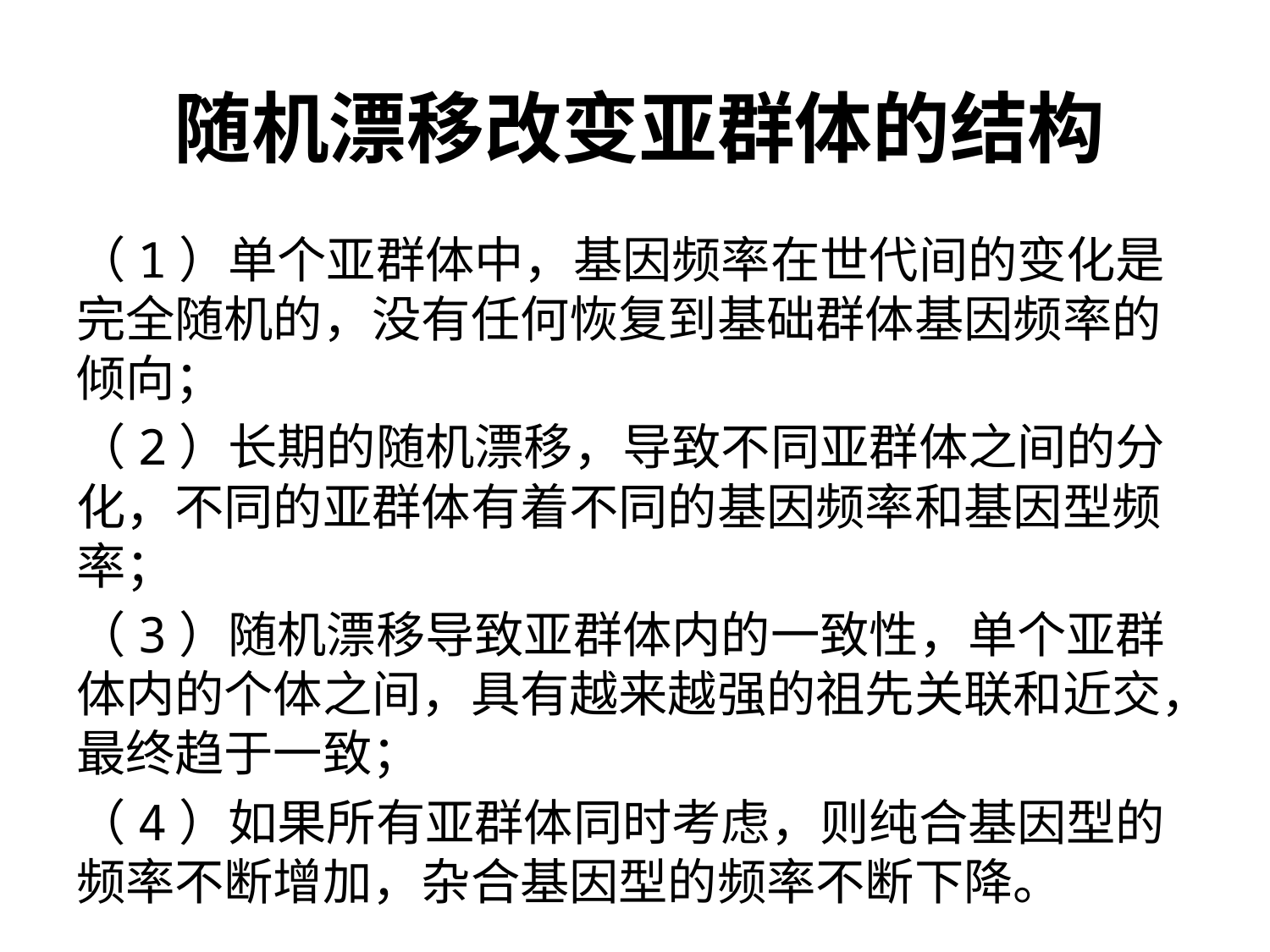

# 随机漂移改变亚群体的结构
（1）单个亚群体中，基因频率在世代间的变化是完全随机的，没有任何恢复到基础群体基因频率的倾向；
（2）长期的随机漂移，导致不同亚群体之间的分化，不同的亚群体有着不同的基因频率和基因型频率；
（3）随机漂移导致亚群体内的一致性，单个亚群体内的个体之间，具有越来越强的祖先关联和近交，最终趋于一致；
（4）如果所有亚群体同时考虑，则纯合基因型的频率不断增加，杂合基因型的频率不断下降。